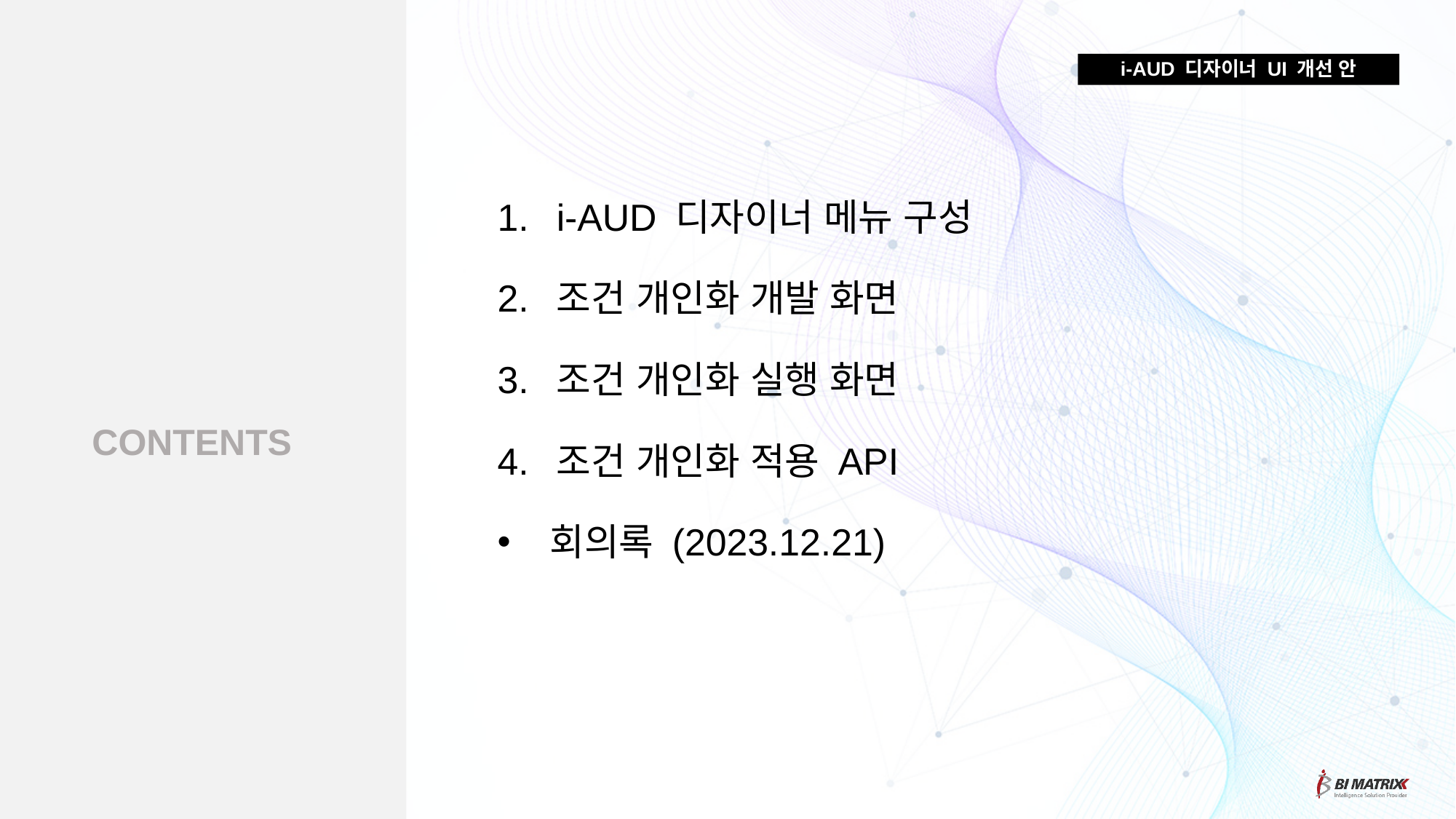

i-AUD 디자이너 UI 개선 안
i-AUD 디자이너 메뉴 구성
조건 개인화 개발 화면
조건 개인화 실행 화면
조건 개인화 적용 API
회의록 (2023.12.21)